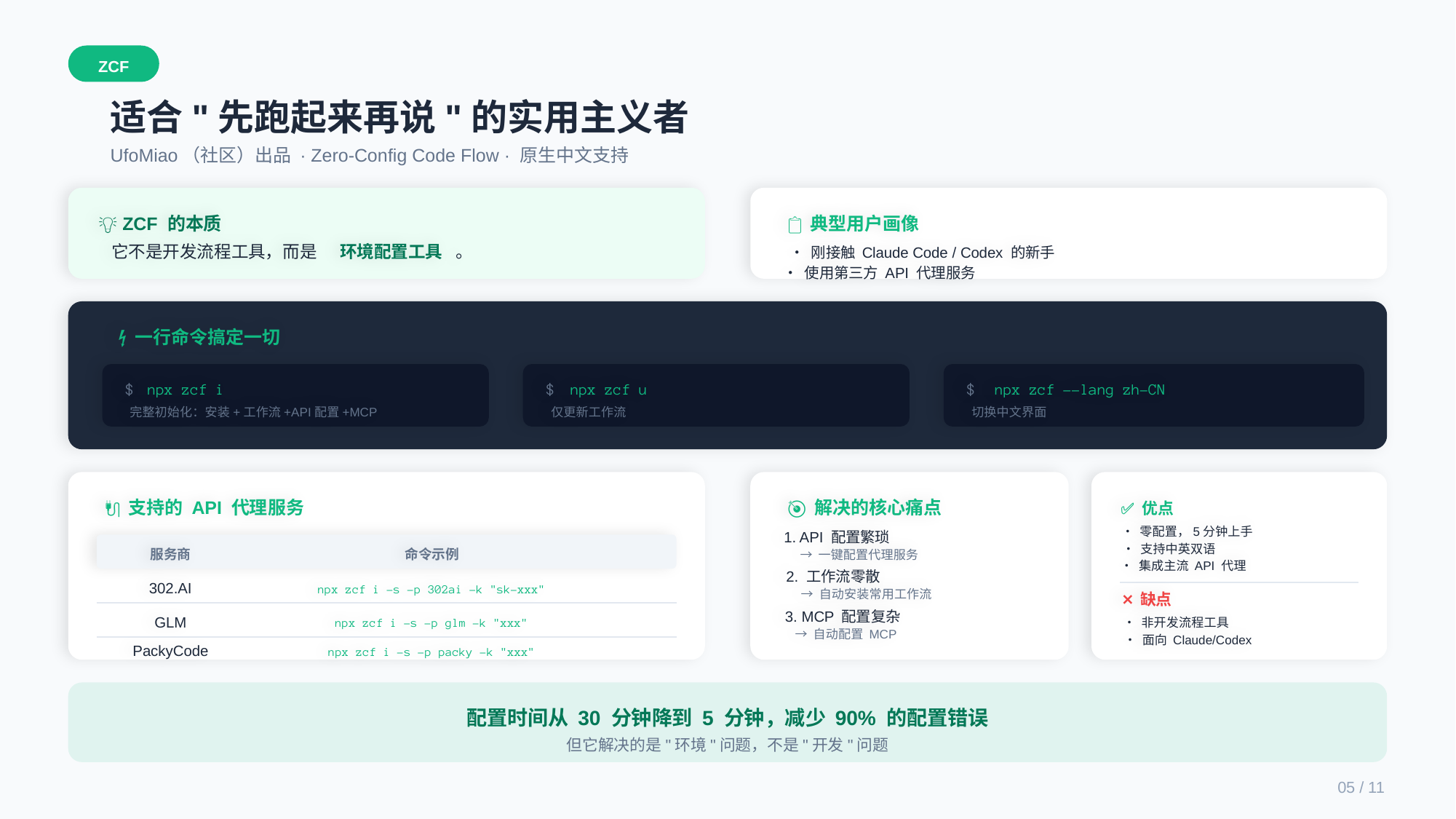

ZCF
适合"先跑起来再说"的实用主义者
UfoMiao（社区）出品 · Zero-Config Code Flow · 原生中文支持

💡 ZCF 的本质
它不是开发流程工具，而是
环境配置工具
。

📋 典型用户画像
• 刚接触 Claude Code / Codex 的新手
• 使用第三方 API 代理服务

⚡ 一行命令搞定一切

$
npx zcf i
$
npx zcf u
$
npx zcf --lang zh-CN
完整初始化：安装+工作流+API配置+MCP
仅更新工作流
切换中文界面

🔌 支持的 API 代理服务

服务商
命令示例
302.AI
npx zcf i -s -p 302ai -k "sk-xxx"

GLM
npx zcf i -s -p glm -k "xxx"

PackyCode
npx zcf i -s -p packy -k "xxx"

🎯 解决的核心痛点
1. API 配置繁琐
→ 一键配置代理服务
2. 工作流零散
→ 自动安装常用工作流
3. MCP 配置复杂
→ 自动配置 MCP

✅ 优点
• 零配置，5分钟上手
• 支持中英双语
• 集成主流 API 代理

❌ 缺点
• 非开发流程工具
• 面向 Claude/Codex

配置时间从 30 分钟降到 5 分钟，减少 90% 的配置错误
但它解决的是"环境"问题，不是"开发"问题
05 / 11